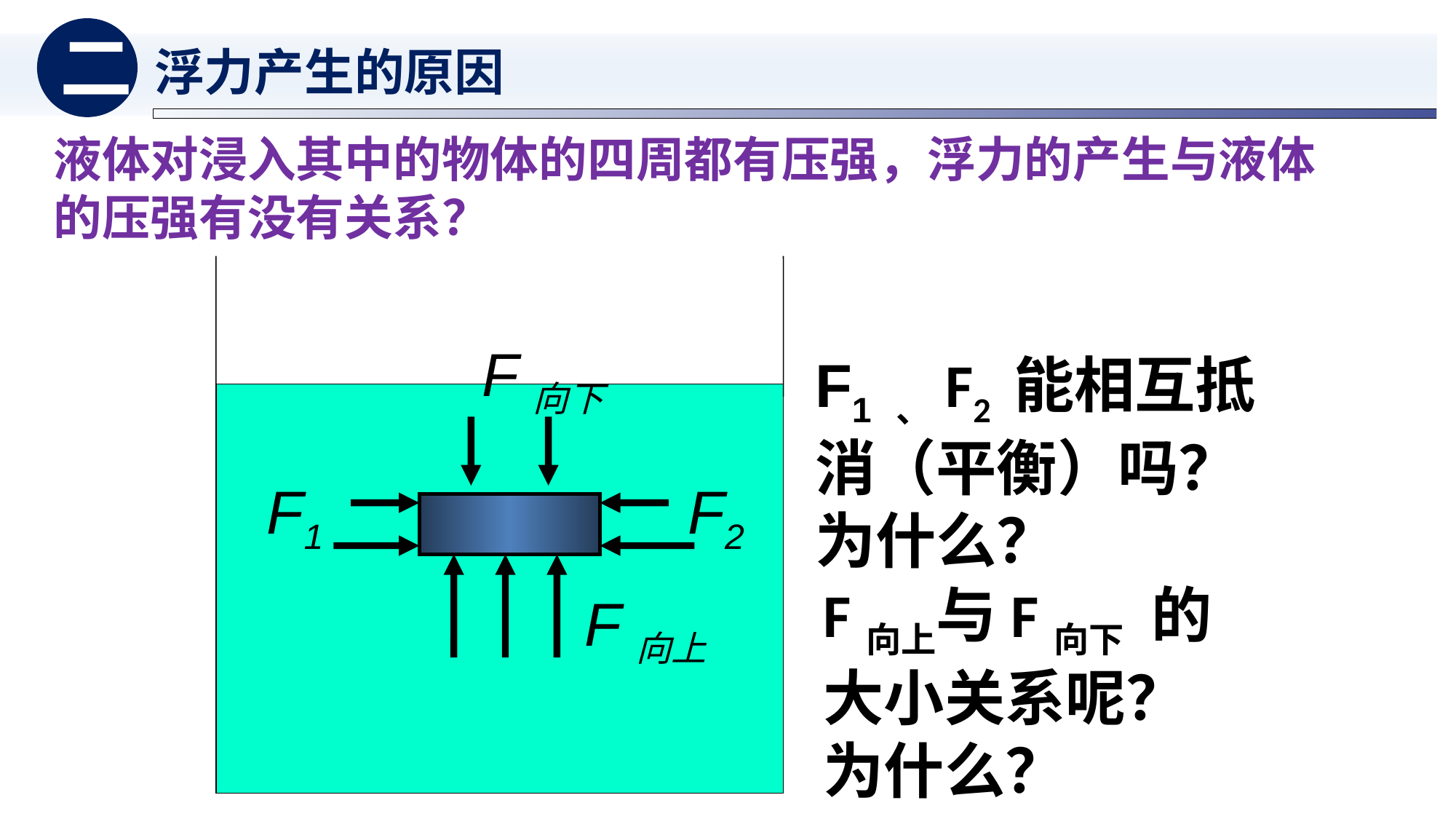

二

浮力产生的原因

液体对浸入其中的物体的四周都有压强，浮力的产生与液体的压强有没有关系？

F向下
F1 、F2 能相互抵消（平衡）吗？为什么？

F1
F2

F向上与F向下  的大小关系呢？为什么？
F向上